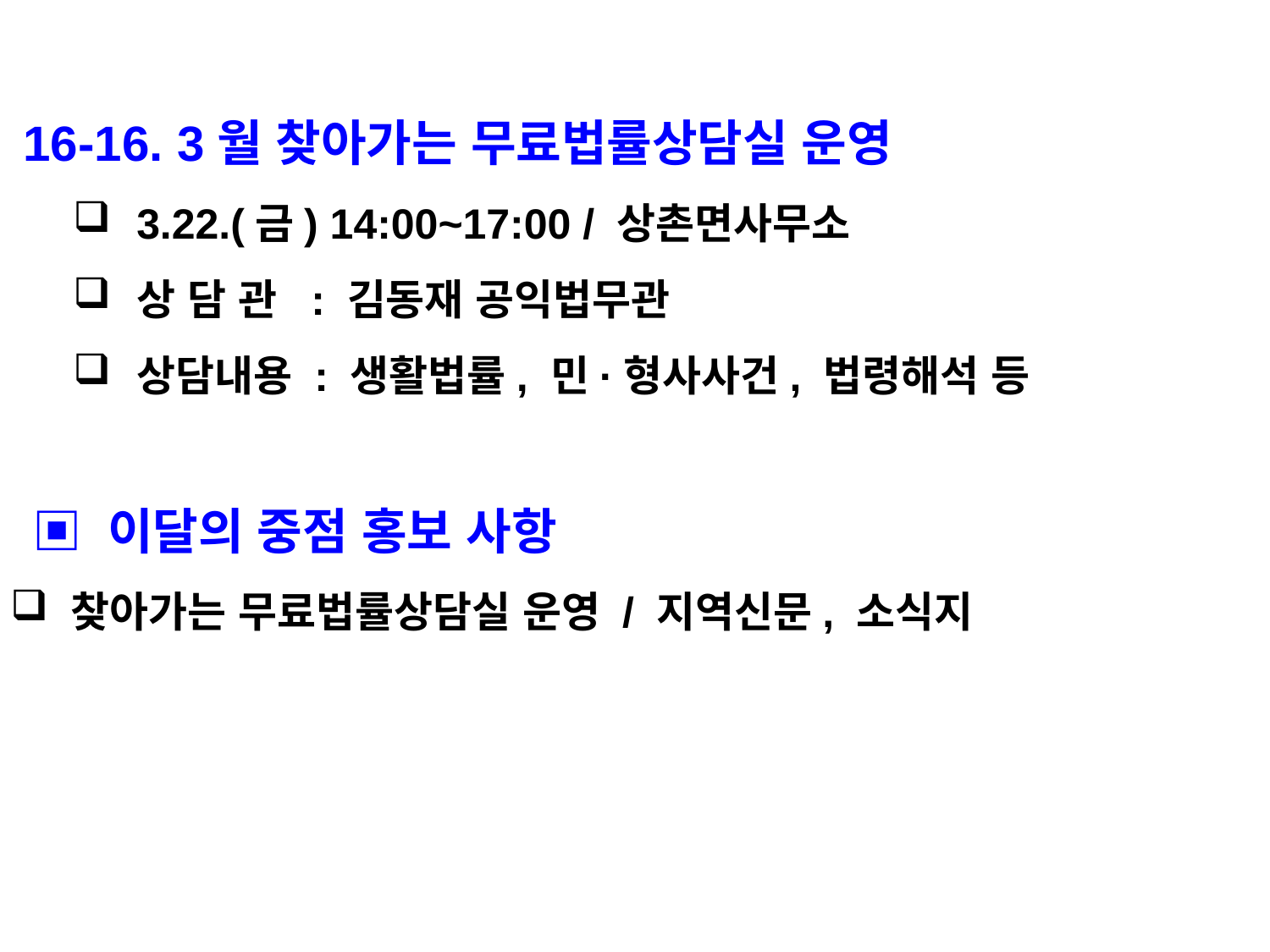

16-16. 3월 찾아가는 무료법률상담실 운영
3.22.(금) 14:00~17:00 / 상촌면사무소
상 담 관  : 김동재 공익법무관
상담내용 : 생활법률, 민·형사사건, 법령해석 등

  ▣ 이달의 중점 홍보 사항
 찾아가는 무료법률상담실 운영 / 지역신문, 소식지